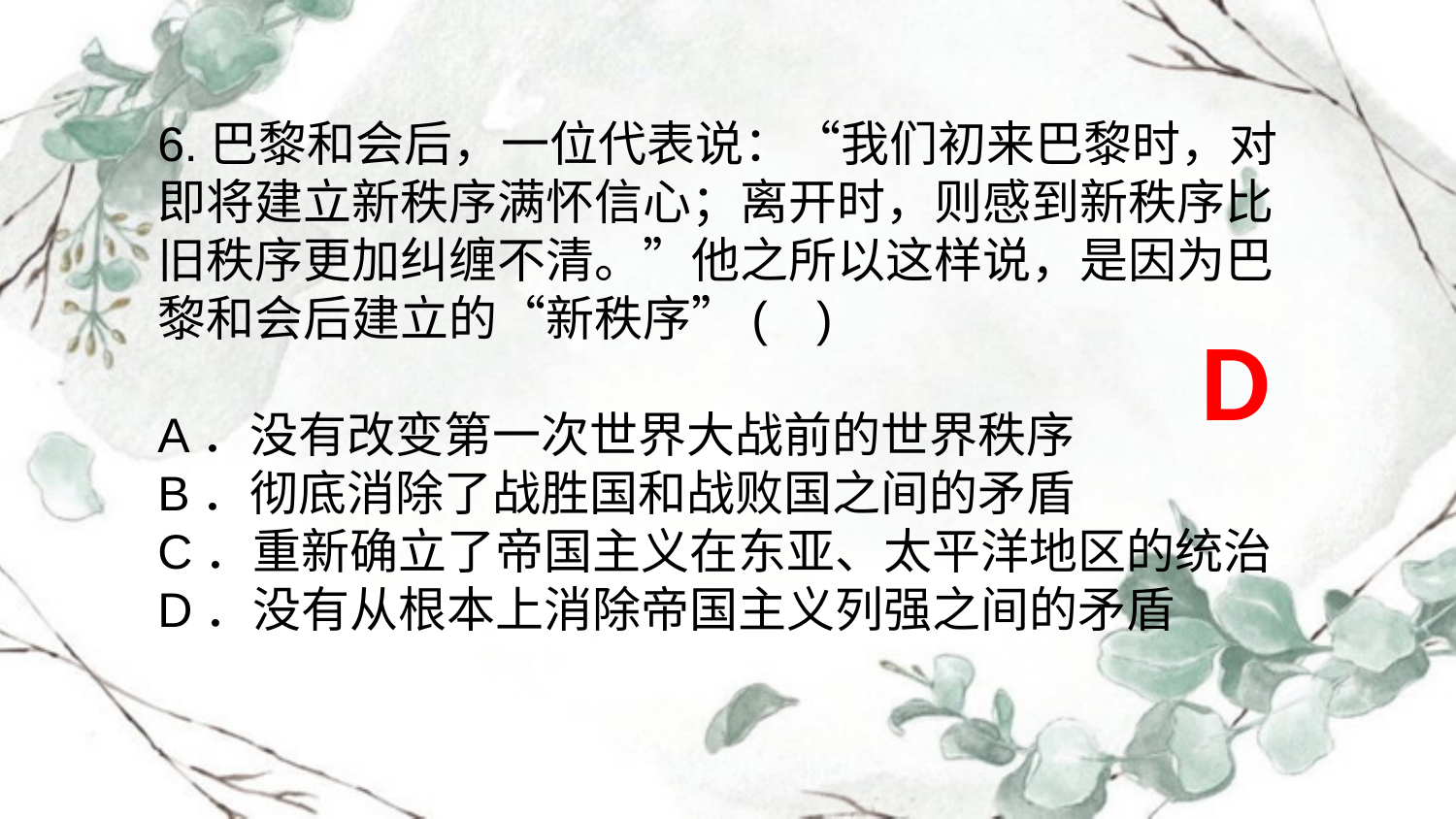

6.巴黎和会后，一位代表说：“我们初来巴黎时，对即将建立新秩序满怀信心；离开时，则感到新秩序比旧秩序更加纠缠不清。”他之所以这样说，是因为巴黎和会后建立的“新秩序”(  )

A．没有改变第一次世界大战前的世界秩序
B．彻底消除了战胜国和战败国之间的矛盾
C．重新确立了帝国主义在东亚、太平洋地区的统治 D．没有从根本上消除帝国主义列强之间的矛盾
D